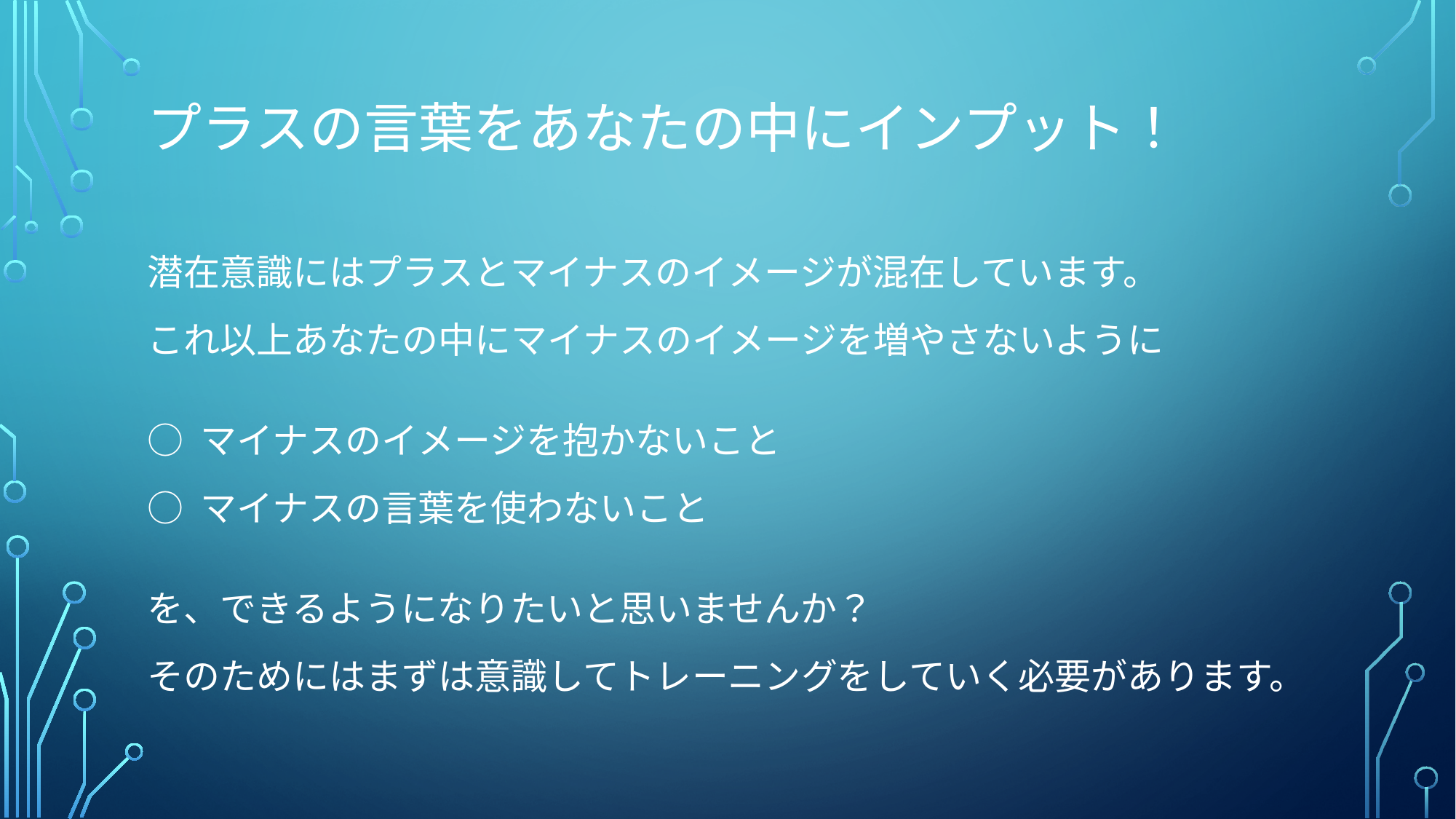

# プラスの言葉をあなたの中にインプット！
潜在意識にはプラスとマイナスのイメージが混在しています。
これ以上あなたの中にマイナスのイメージを増やさないように

○ マイナスのイメージを抱かないこと
○ マイナスの言葉を使わないこと

を、できるようになりたいと思いませんか？
そのためにはまずは意識してトレーニングをしていく必要があります。